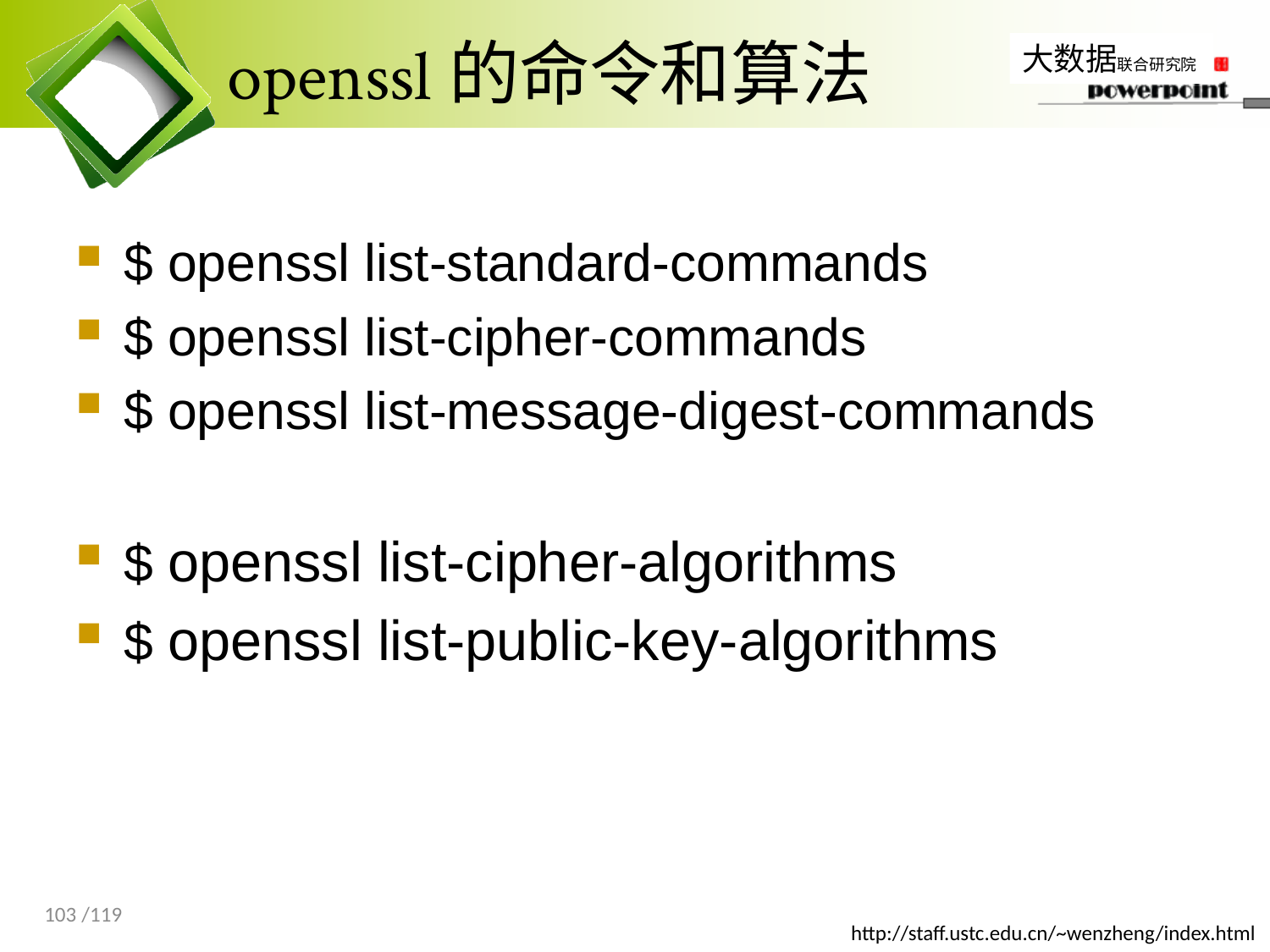

# openssl的命令和算法

$ openssl list-standard-commands
$ openssl list-cipher-commands
$ openssl list-message-digest-commands

$ openssl list-cipher-algorithms
$ openssl list-public-key-algorithms

103